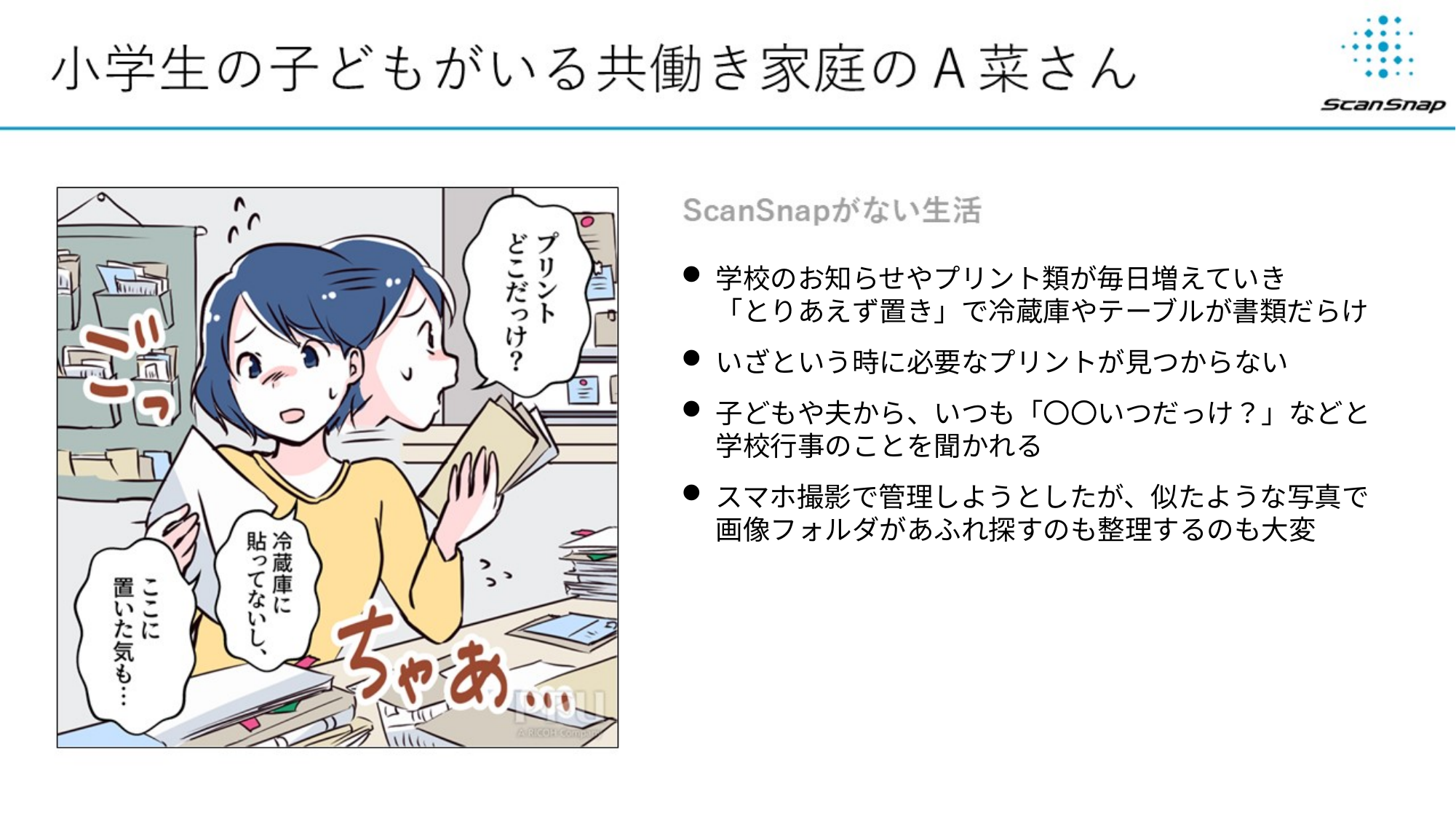

学校のお知らせやプリント類が毎日増えていき
「とりあえず置き」で冷蔵庫やテーブルが書類だらけ
いざという時に必要なプリントが見つからない
子どもや夫から、いつも「〇〇いつだっけ？」などと
学校行事のことを聞かれる
スマホ撮影で管理しようとしたが、似たような写真で画像フォルダがあふれ探すのも整理するのも大変